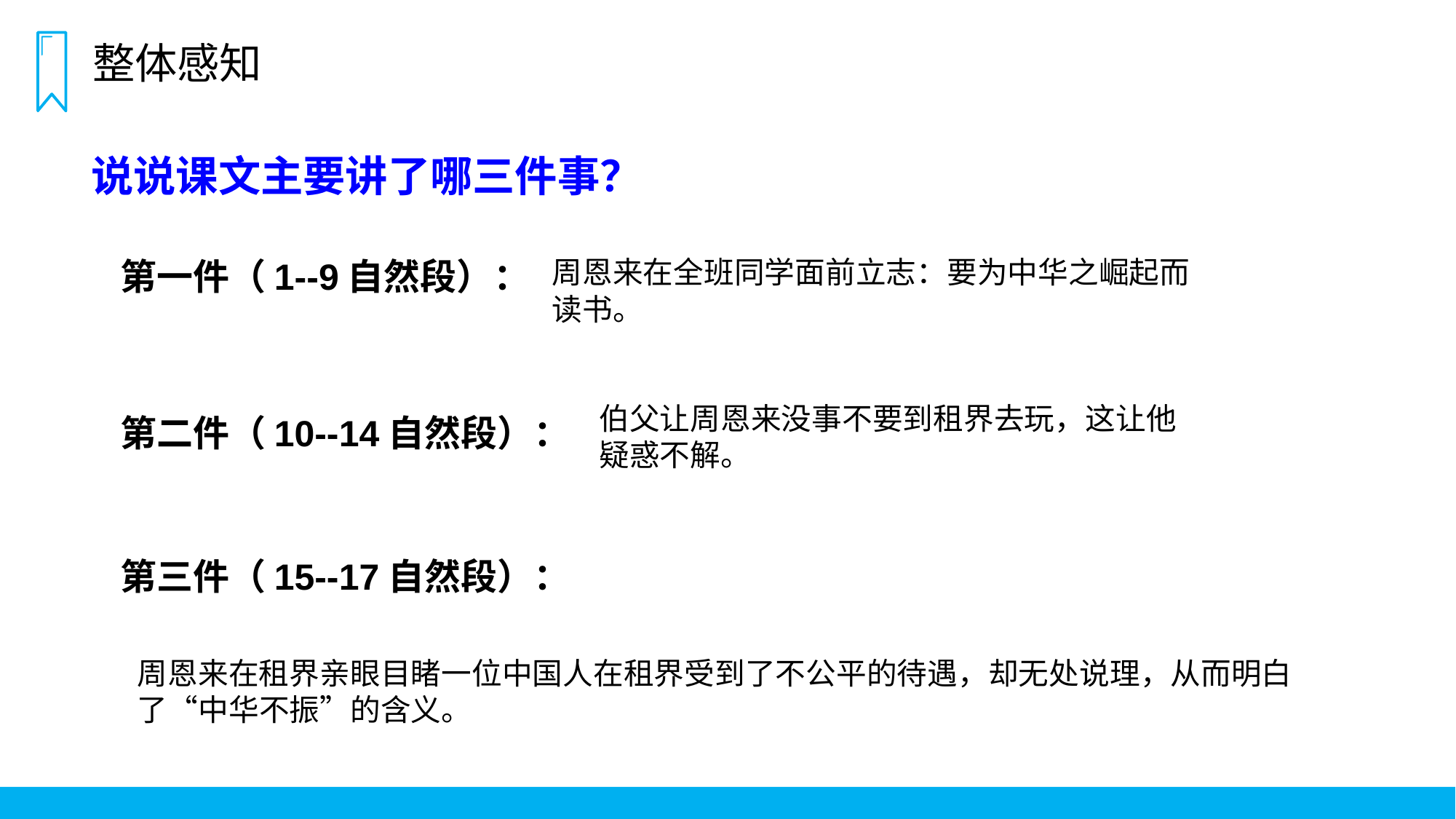

整体感知
说说课文主要讲了哪三件事？
第一件（1--9自然段）：
周恩来在全班同学面前立志：要为中华之崛起而读书。
伯父让周恩来没事不要到租界去玩，这让他疑惑不解。
第二件（10--14自然段）：
第三件（15--17自然段）：
周恩来在租界亲眼目睹一位中国人在租界受到了不公平的待遇，却无处说理，从而明白了“中华不振”的含义。